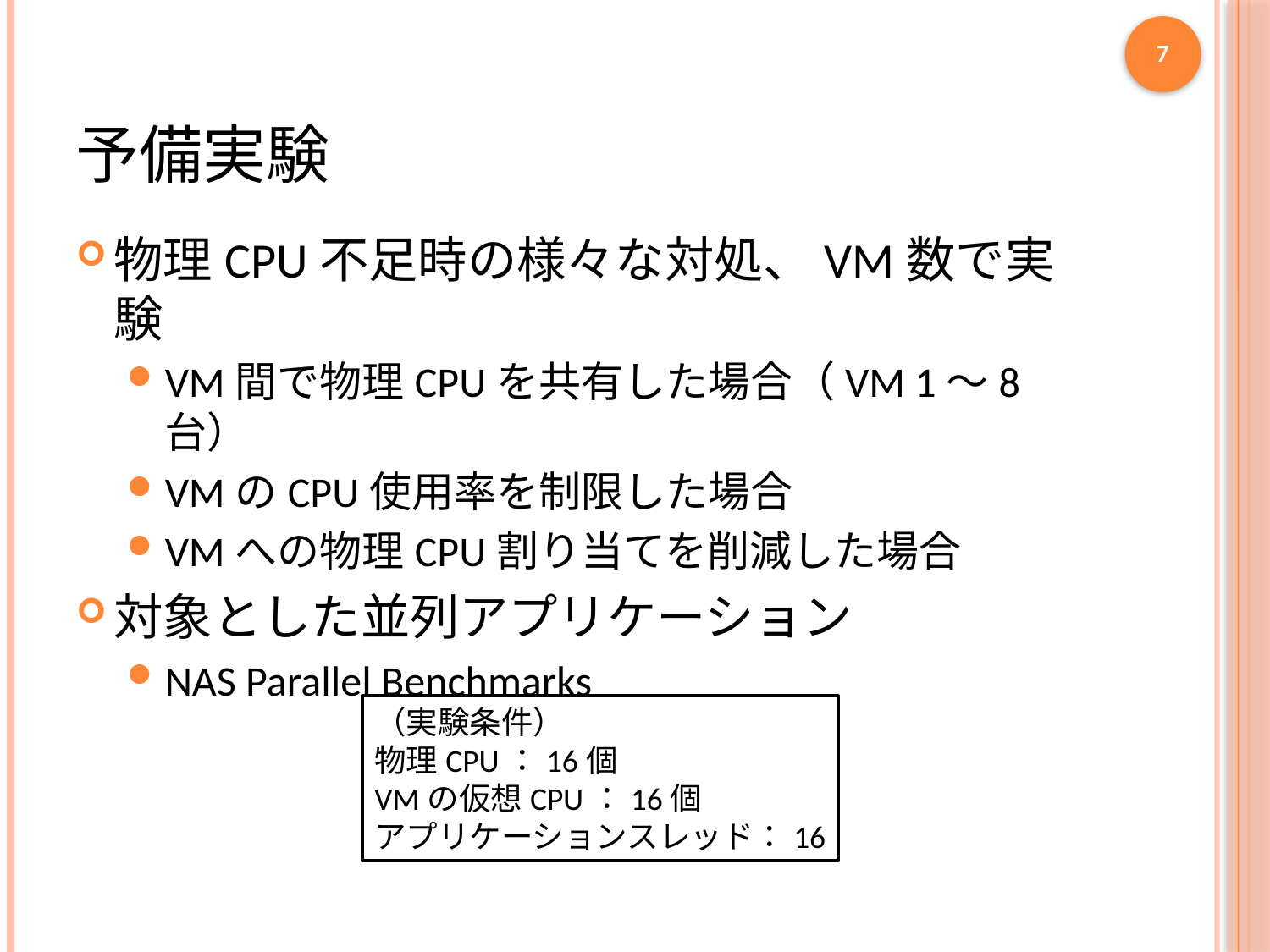

7
# 予備実験
物理CPU不足時の様々な対処、VM数で実験
VM間で物理CPUを共有した場合（VM 1〜8台）
VMのCPU使用率を制限した場合
VMへの物理CPU割り当てを削減した場合
対象とした並列アプリケーション
NAS Parallel Benchmarks

（実験条件）
物理CPU：16個
VMの仮想CPU：16個
アプリケーションスレッド：16